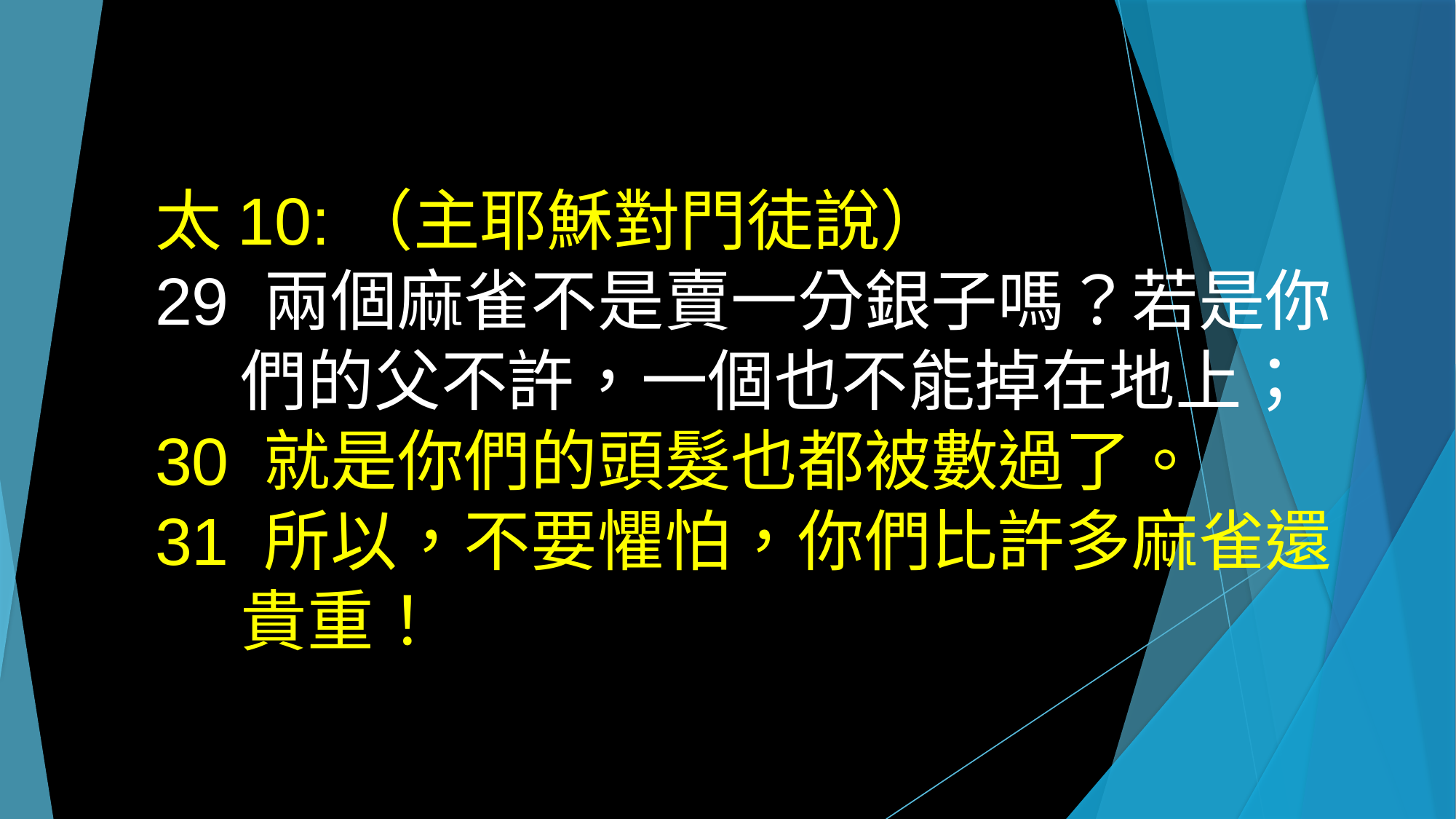

太10:（主耶穌對門徒說）
29 兩個麻雀不是賣一分銀子嗎？若是你們的父不許，一個也不能掉在地上；
30 就是你們的頭髮也都被數過了。
31 所以，不要懼怕，你們比許多麻雀還貴重！